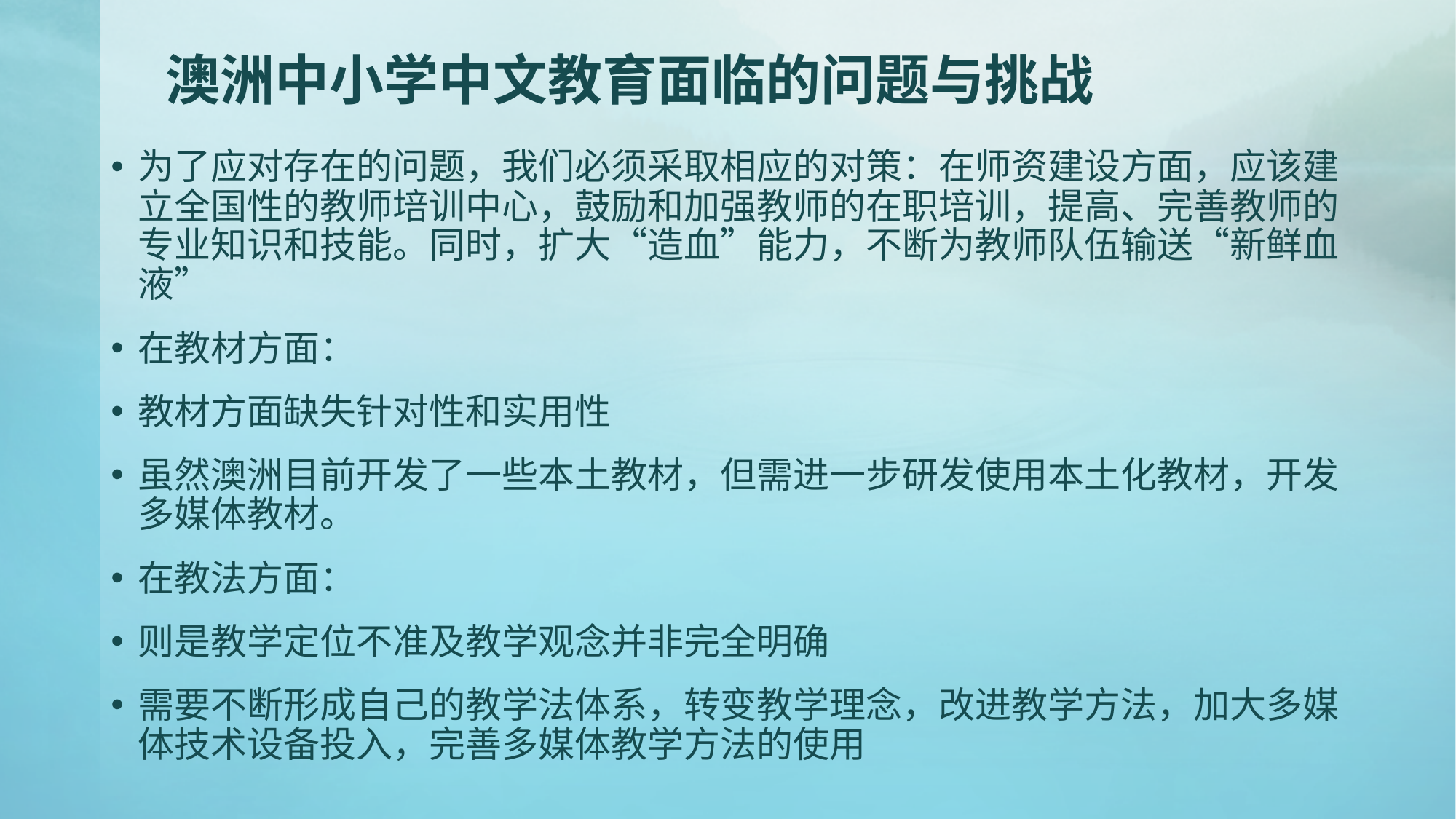

# 澳洲中小学中文教育面临的问题与挑战
为了应对存在的问题，我们必须采取相应的对策：在师资建设方面，应该建立全国性的教师培训中心，鼓励和加强教师的在职培训，提高、完善教师的专业知识和技能。同时，扩大“造血”能力，不断为教师队伍输送“新鲜血液”
在教材方面：
教材方面缺失针对性和实用性
虽然澳洲目前开发了一些本土教材，但需进一步研发使用本土化教材，开发多媒体教材。
在教法方面：
则是教学定位不准及教学观念并非完全明确
需要不断形成自己的教学法体系，转变教学理念，改进教学方法，加大多媒体技术设备投入，完善多媒体教学方法的使用